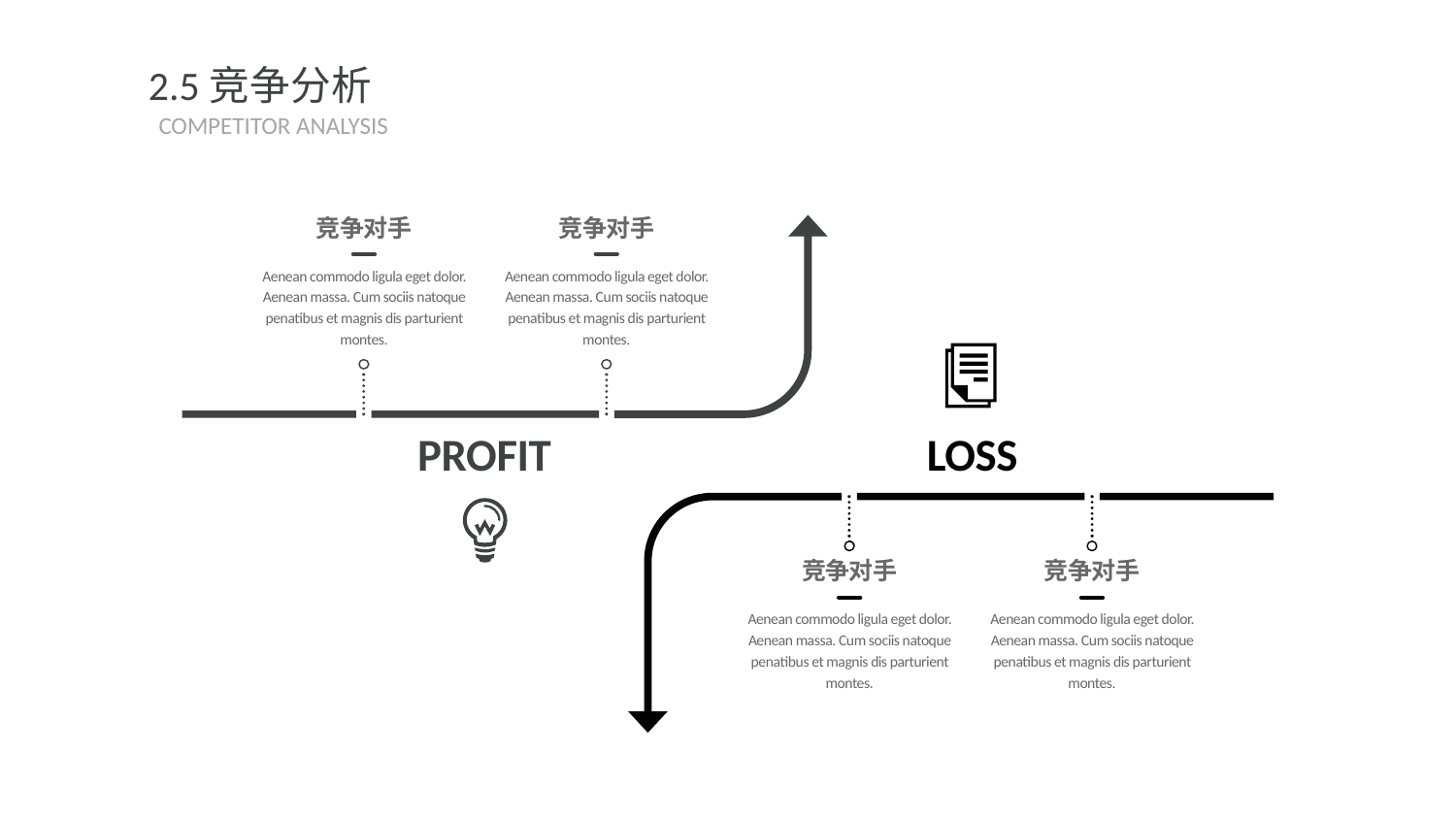

2.5竞争分析
COMPETITOR ANALYSIS
竞争对手
Aenean commodo ligula eget dolor. Aenean massa. Cum sociis natoque penatibus et magnis dis parturient montes.
竞争对手
Aenean commodo ligula eget dolor. Aenean massa. Cum sociis natoque penatibus et magnis dis parturient montes.

PROFIT
LOSS

竞争对手
Aenean commodo ligula eget dolor. Aenean massa. Cum sociis natoque penatibus et magnis dis parturient montes.
竞争对手
Aenean commodo ligula eget dolor. Aenean massa. Cum sociis natoque penatibus et magnis dis parturient montes.